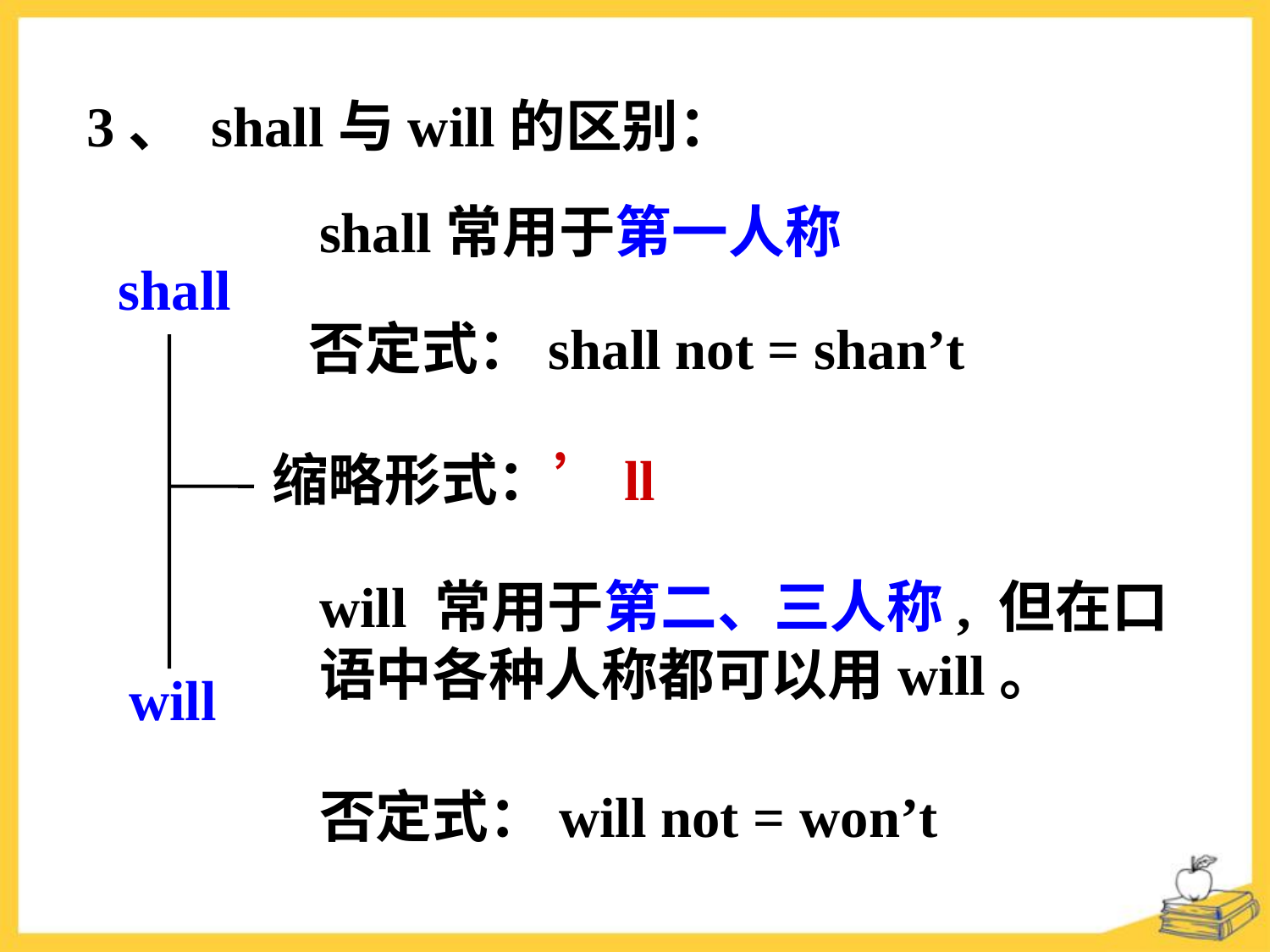

3、 shall与will的区别：
shall常用于第一人称

shall

否定式：shall not = shan’t

缩略形式：’ll

will 常用于第二、三人称, 但在口语中各种人称都可以用will。
will
否定式：will not = won’t